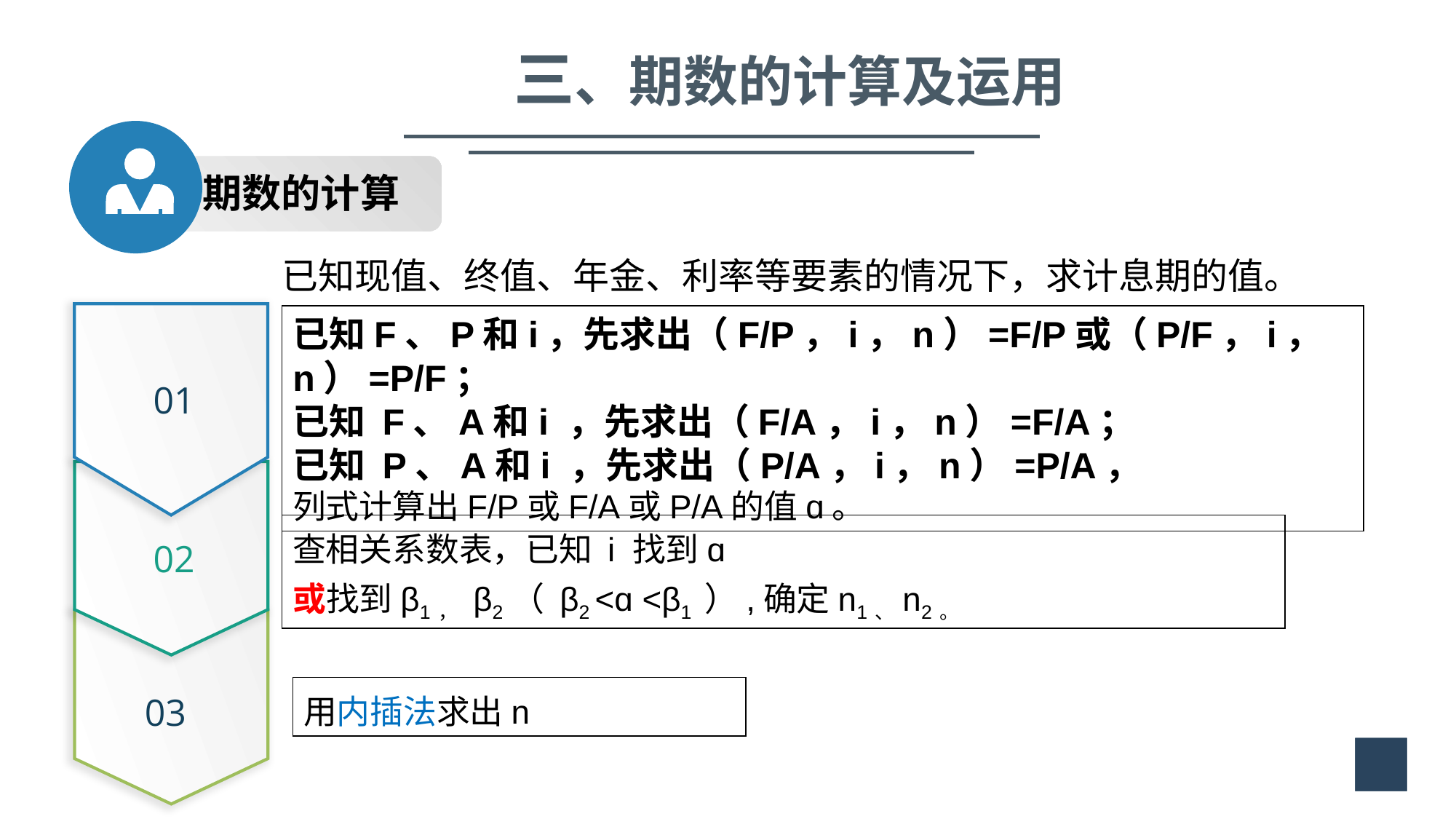

三、期数的计算及运用

期数的计算
已知现值、终值、年金、利率等要素的情况下，求计息期的值。
已知F、P和i，先求出（F/P，i，n）=F/P或（P/F，i，n）=P/F；
已知 F、A和i ，先求出（F/A，i，n）=F/A；
已知 P、A和i ，先求出（P/A，i，n）=P/A，
列式计算出F/P或F/A或P/A的值ɑ。

01

查相关系数表，已知 i 找到ɑ
或找到β1， β2（ β2 <ɑ <β1 ）,确定n1、n2。
02

用内插法求出n

03